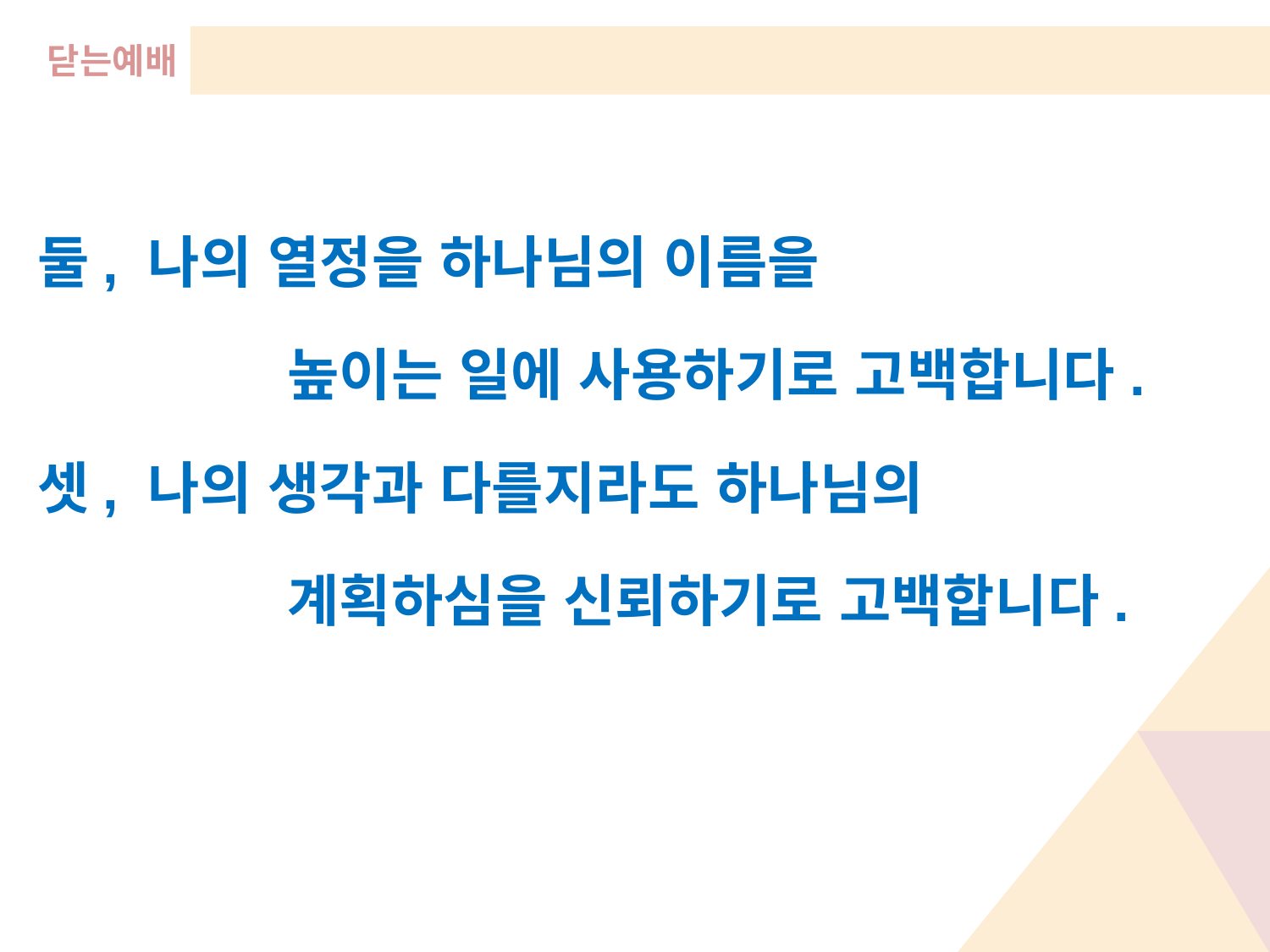

닫는예배
둘, 나의 열정을 하나님의 이름을
            높이는 일에 사용하기로 고백합니다.
셋, 나의 생각과 다를지라도 하나님의
           계획하심을 신뢰하기로 고백합니다.